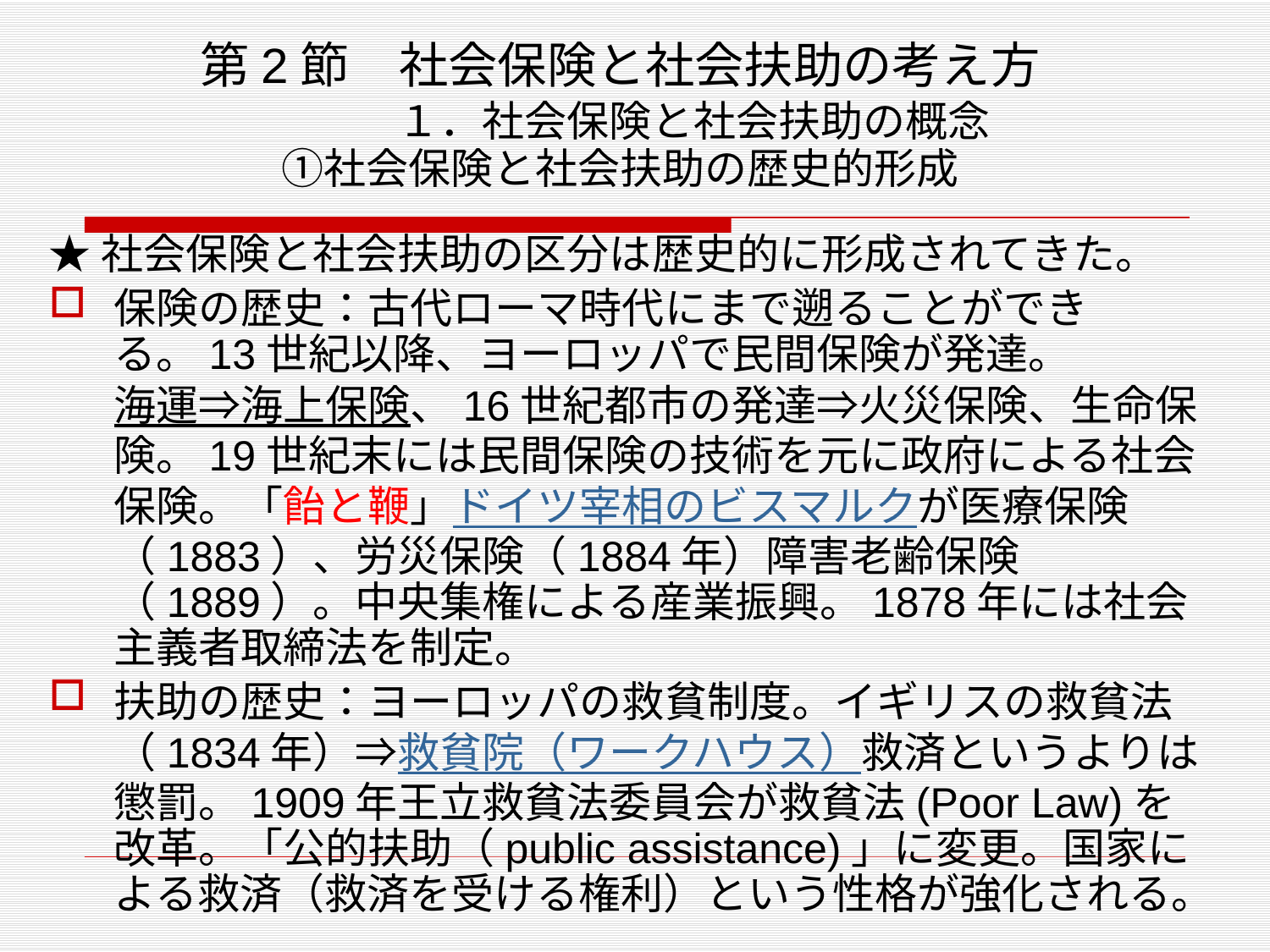

# 第2節　社会保険と社会扶助の考え方 　　　１．社会保険と社会扶助の概念 ①社会保険と社会扶助の歴史的形成
★社会保険と社会扶助の区分は歴史的に形成されてきた。
保険の歴史：古代ローマ時代にまで遡ることができる。13世紀以降、ヨーロッパで民間保険が発達。海運⇒海上保険、16世紀都市の発達⇒火災保険、生命保険。19世紀末には民間保険の技術を元に政府による社会保険。「飴と鞭」ドイツ宰相のビスマルクが医療保険（1883）、労災保険（1884年）障害老齢保険（1889）。中央集権による産業振興。1878年には社会主義者取締法を制定。
扶助の歴史：ヨーロッパの救貧制度。イギリスの救貧法（1834年）⇒救貧院（ワークハウス）救済というよりは懲罰。1909年王立救貧法委員会が救貧法(Poor Law)を改革。「公的扶助（public assistance)」に変更。国家による救済（救済を受ける権利）という性格が強化される。